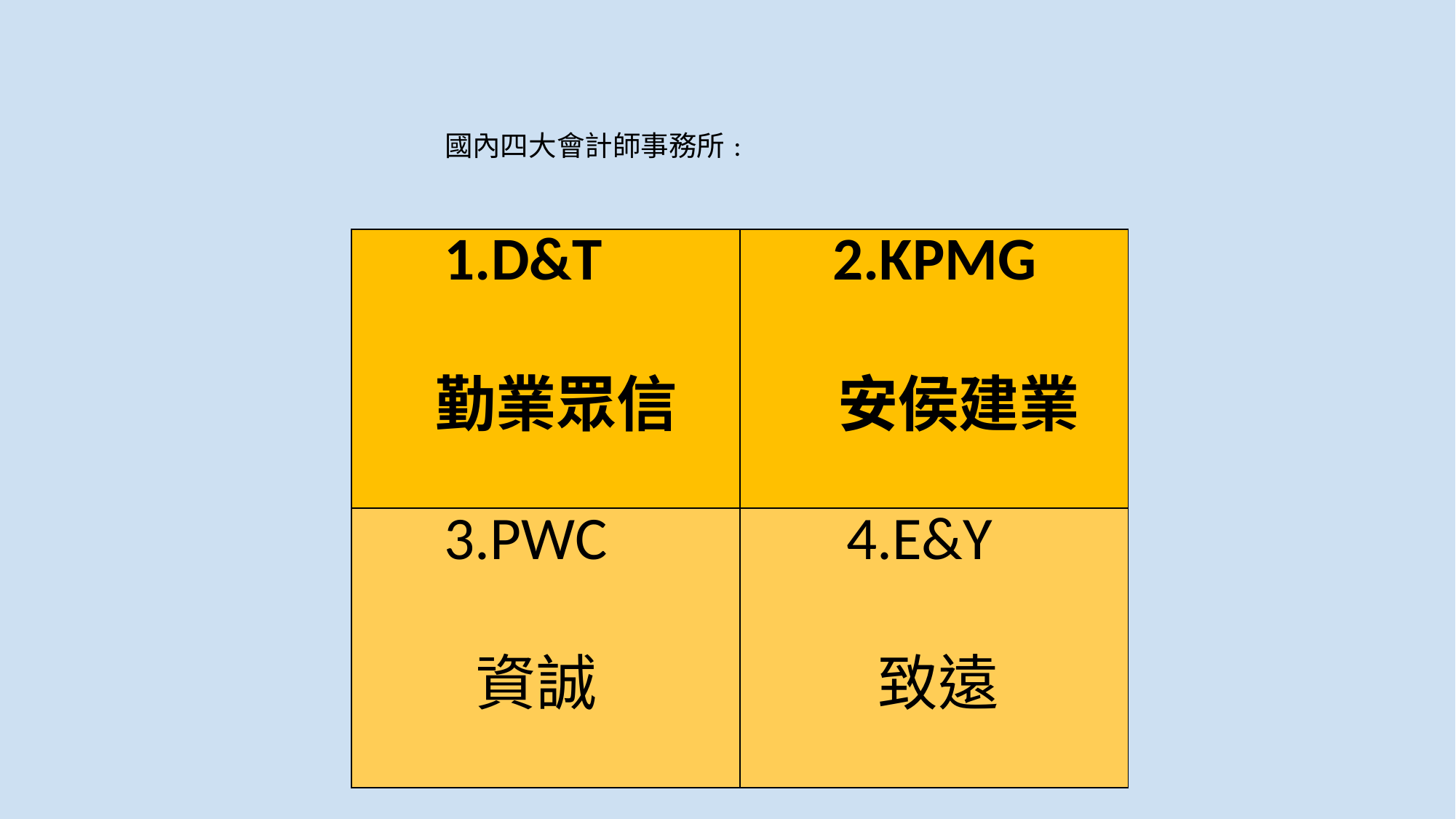

# 國內四大會計師事務所 :
| 1.D&T 勤業眾信 | 2.KPMG 安侯建業 |
| --- | --- |
| 3.PWC 資誠 | 4.E&Y 致遠 |